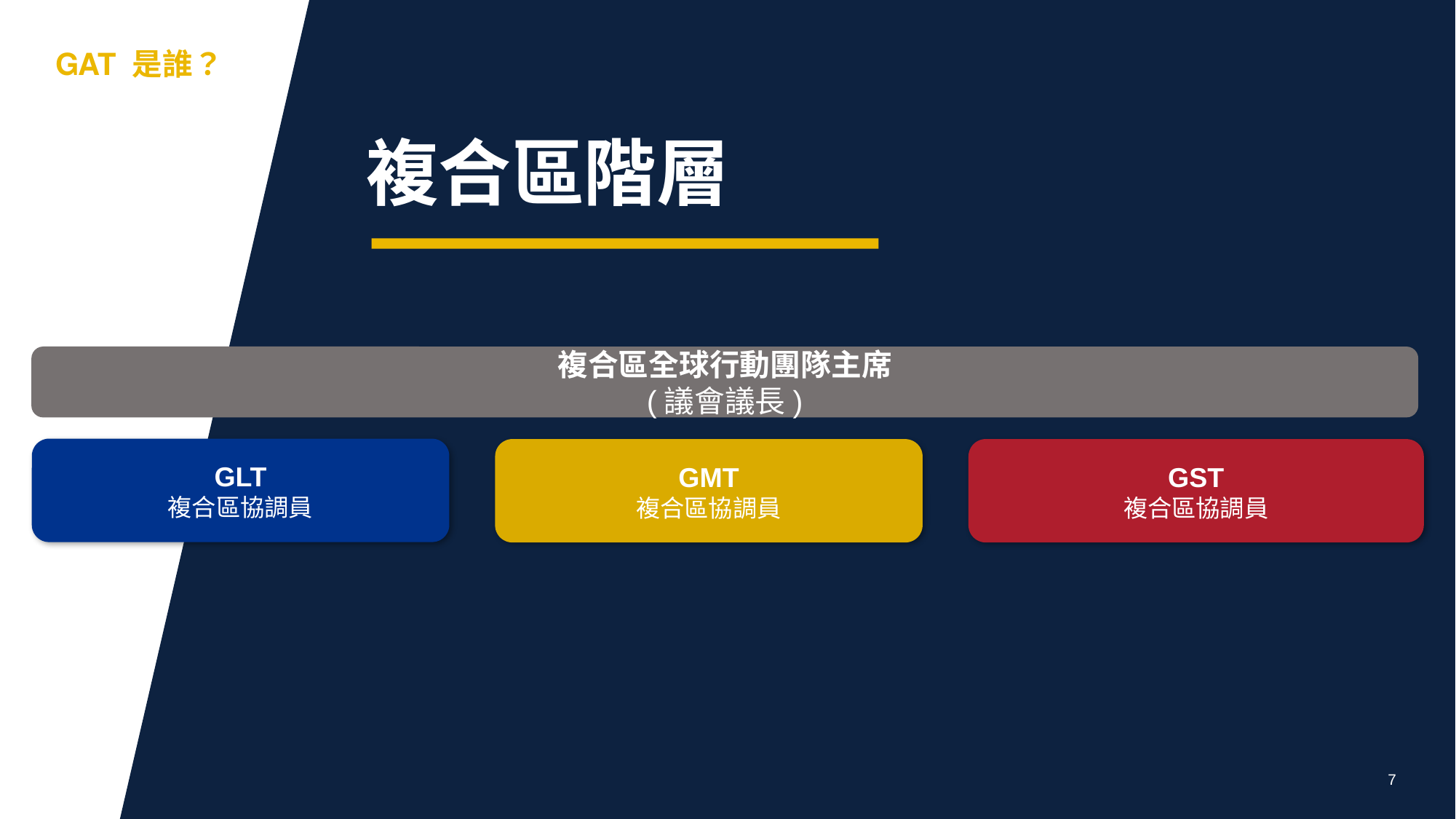

aa

GAT 是誰？
複合區階層
複合區全球行動團隊主席
(議會議長)
GLT
複合區協調員
GST
複合區協調員
GMT
複合區協調員
7